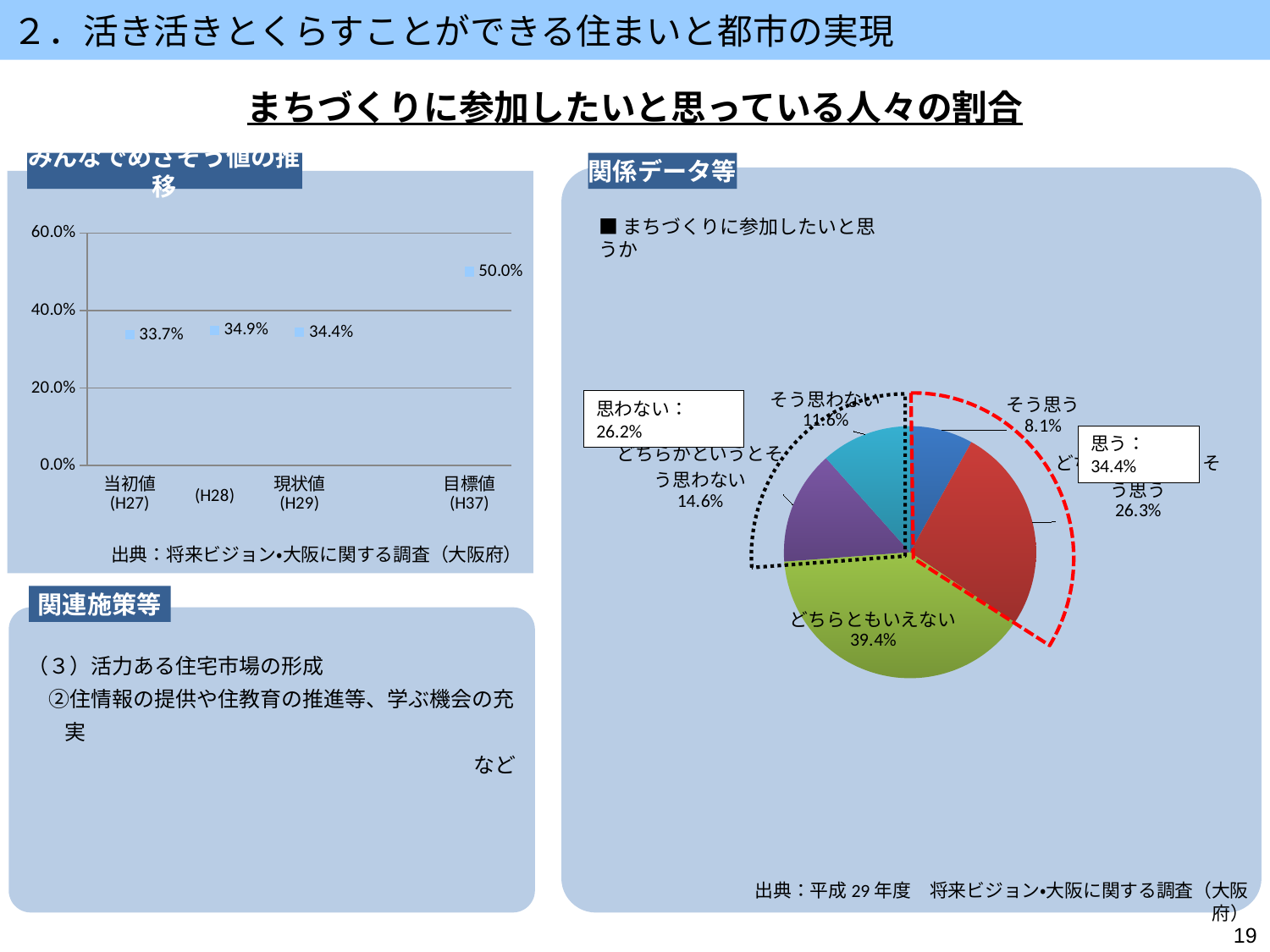

２．活き活きとくらすことができる住まいと都市の実現
まちづくりに参加したいと思っている人々の割合
みんなでめざそう値の推移
関係データ等

■まちづくりに参加したいと思うか

### Chart

| Category |  |
|---|---|
| 当初値
(H27) | 0.337 |
|
(H28) | 0.349 |
| 現状値
(H29) | 0.344 |
|  | None |
| 目標値
(H37) | 0.5 |

### Chart

| Category |  |
|---|---|
| そう思う | 8.1 |
| どちらかというとそう思う | 26.3 |
| どちらともいえない | 39.4 |
| どちらかというとそう思わない | 14.6 |
| そう思わない | 11.6 |
思わない：26.2%

思う：34.4%
済
出典：将来ビジョン・大阪に関する調査（大阪府）
関連施策等

（３）活力ある住宅市場の形成
　②住情報の提供や住教育の推進等、学ぶ機会の充実
など
出典：平成29年度　将来ビジョン・大阪に関する調査（大阪府）
19